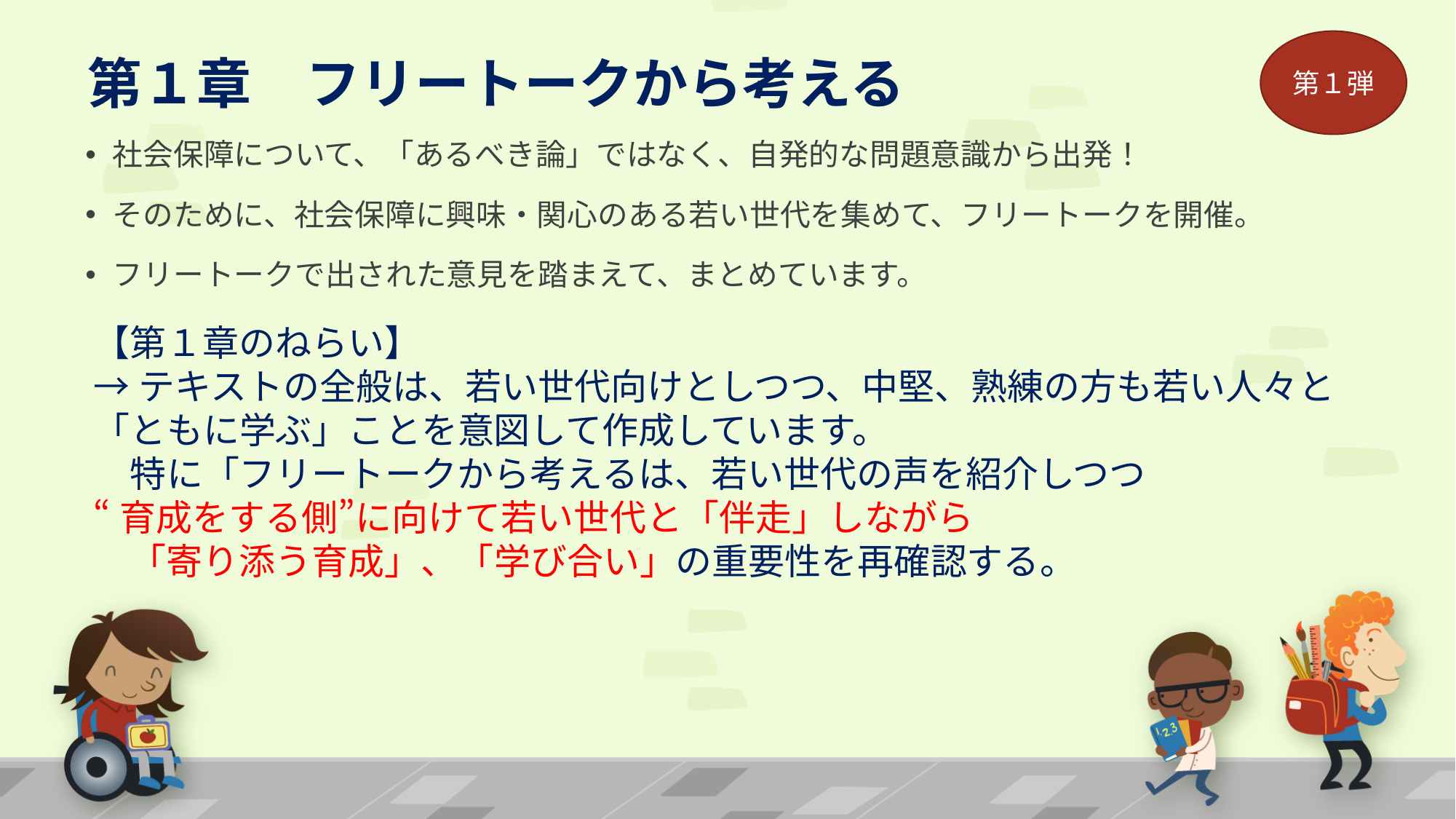

# 第１章　フリートークから考える
第１弾
社会保障について、「あるべき論」ではなく、自発的な問題意識から出発！
そのために、社会保障に興味・関心のある若い世代を集めて、フリートークを開催。
フリートークで出された意見を踏まえて、まとめています。

【第１章のねらい】
→テキストの全般は、若い世代向けとしつつ、中堅、熟練の方も若い人々と「ともに学ぶ」ことを意図して作成しています。
　特に「フリートークから考えるは、若い世代の声を紹介しつつ
“育成をする側”に向けて若い世代と「伴走」しながら
　「寄り添う育成」、「学び合い」の重要性を再確認する。